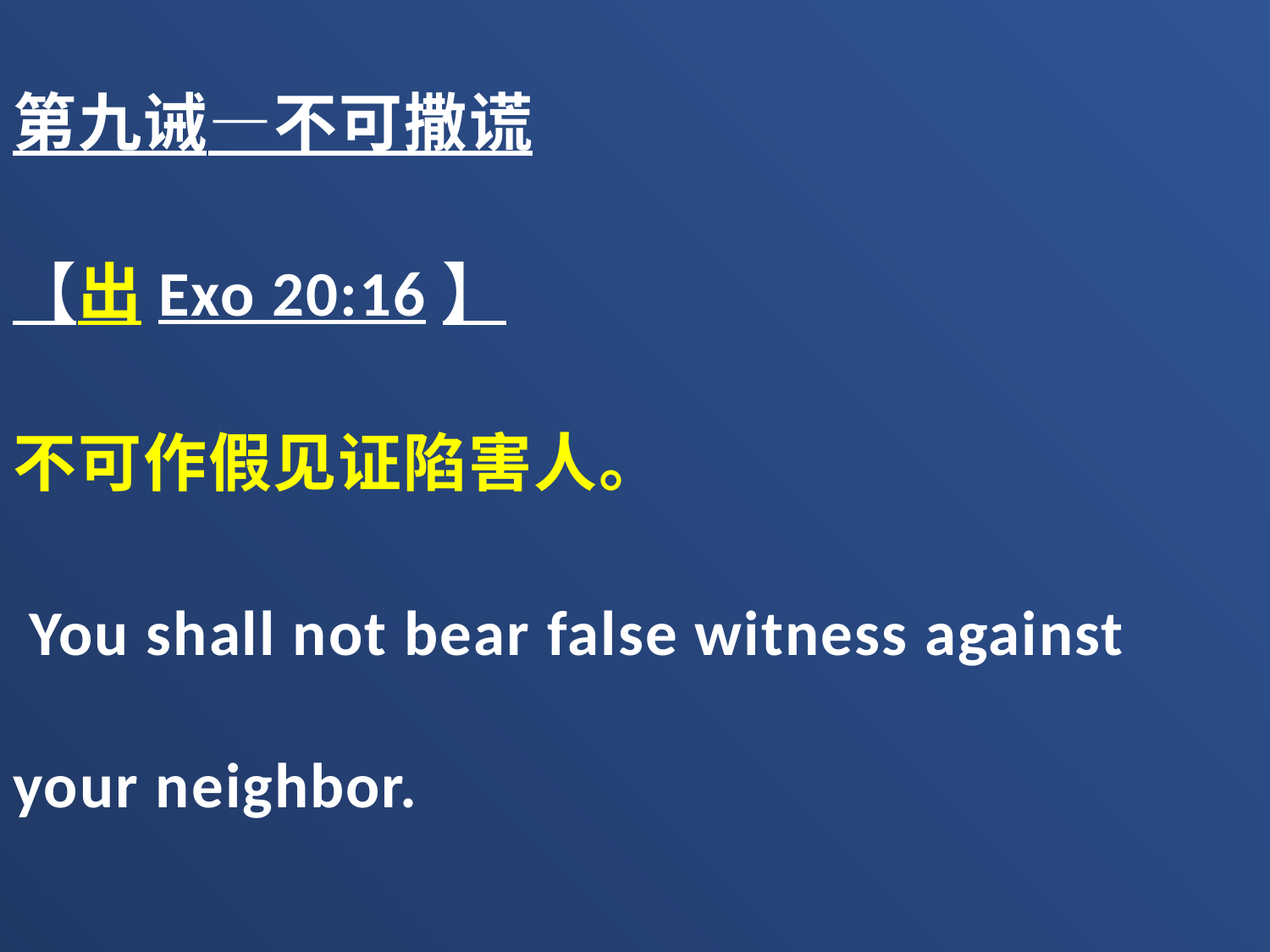

第九诫—不可撒谎
【出Exo 20:16】
不可作假见证陷害人。
 You shall not bear false witness against your neighbor.